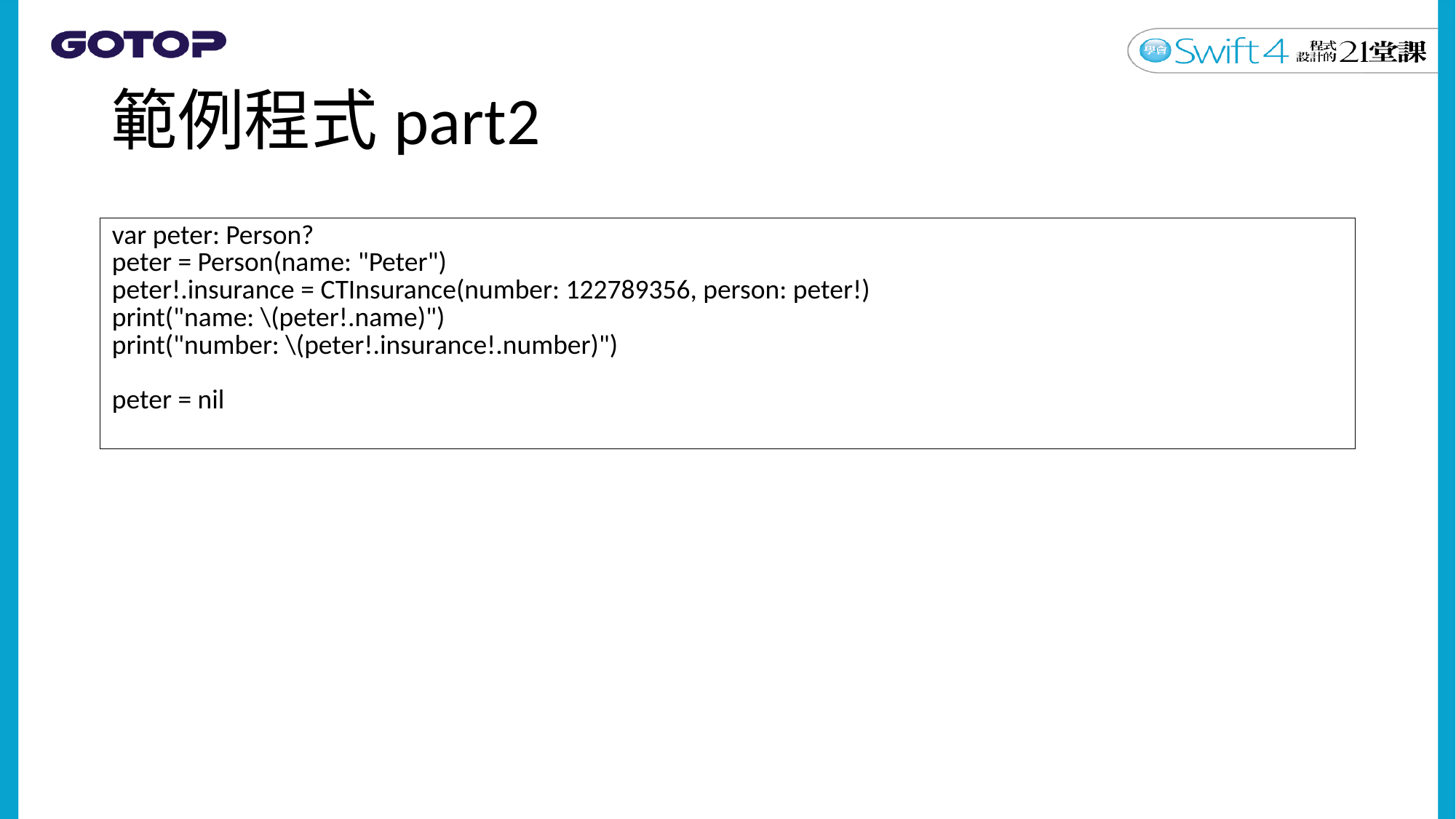

# 範例程式part2
| var peter: Person? peter = Person(name: "Peter") peter!.insurance = CTInsurance(number: 122789356, person: peter!) print("name: \(peter!.name)") print("number: \(peter!.insurance!.number)") peter = nil |
| --- |